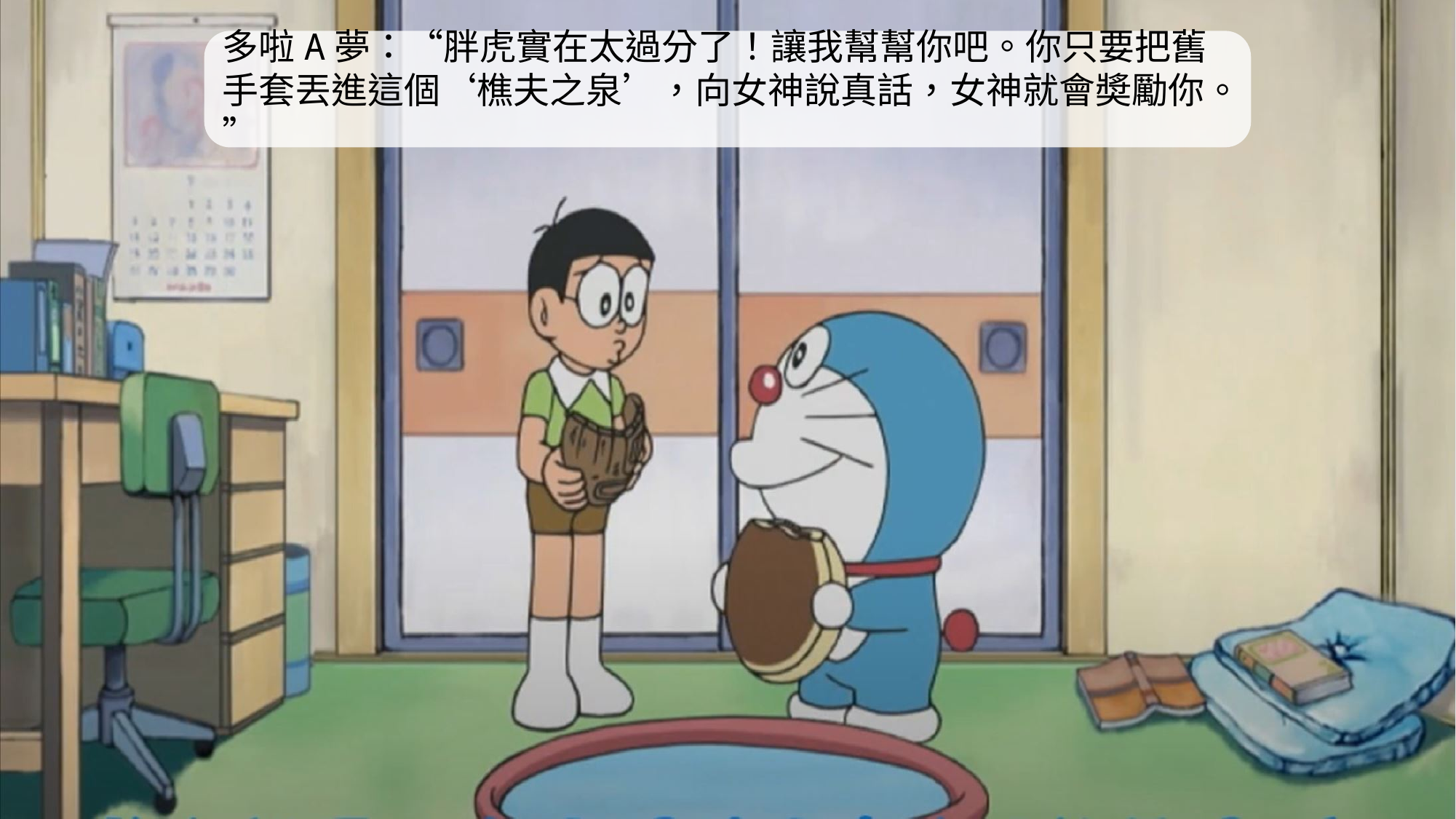

多啦A夢：“胖虎實在太過分了！讓我幫幫你吧。你只要把舊手套丟進這個‘樵夫之泉’，向女神說真話，女神就會奬勵你。”